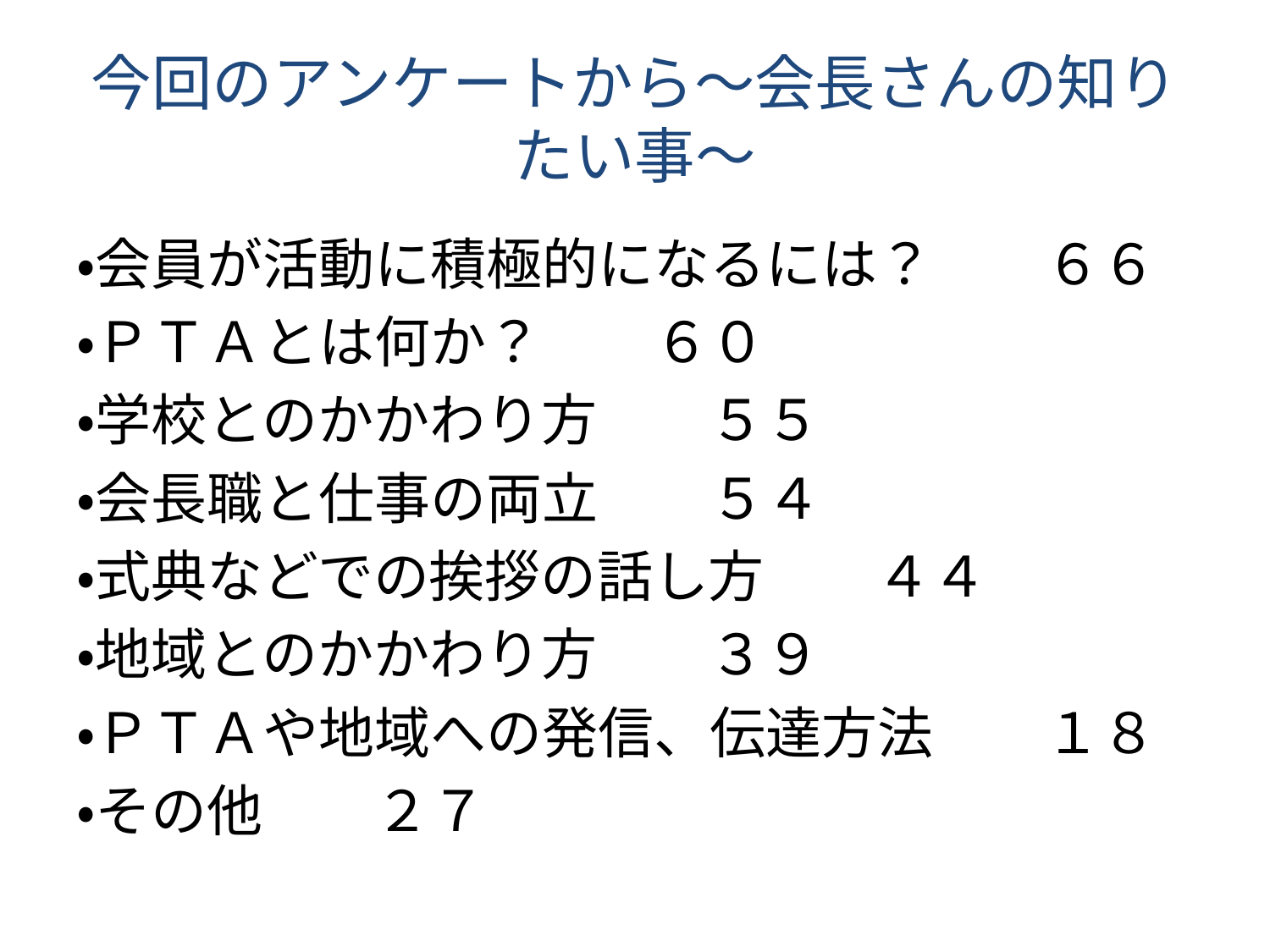

# 今回のアンケートから～会長さんの知りたい事～
・会員が活動に積極的になるには？　　６６
・ＰＴＡとは何か？　　６０
・学校とのかかわり方　　５５
・会長職と仕事の両立　　５４
・式典などでの挨拶の話し方　　４４
・地域とのかかわり方　　３９
・ＰＴＡや地域への発信、伝達方法　　１８
・その他　　２７